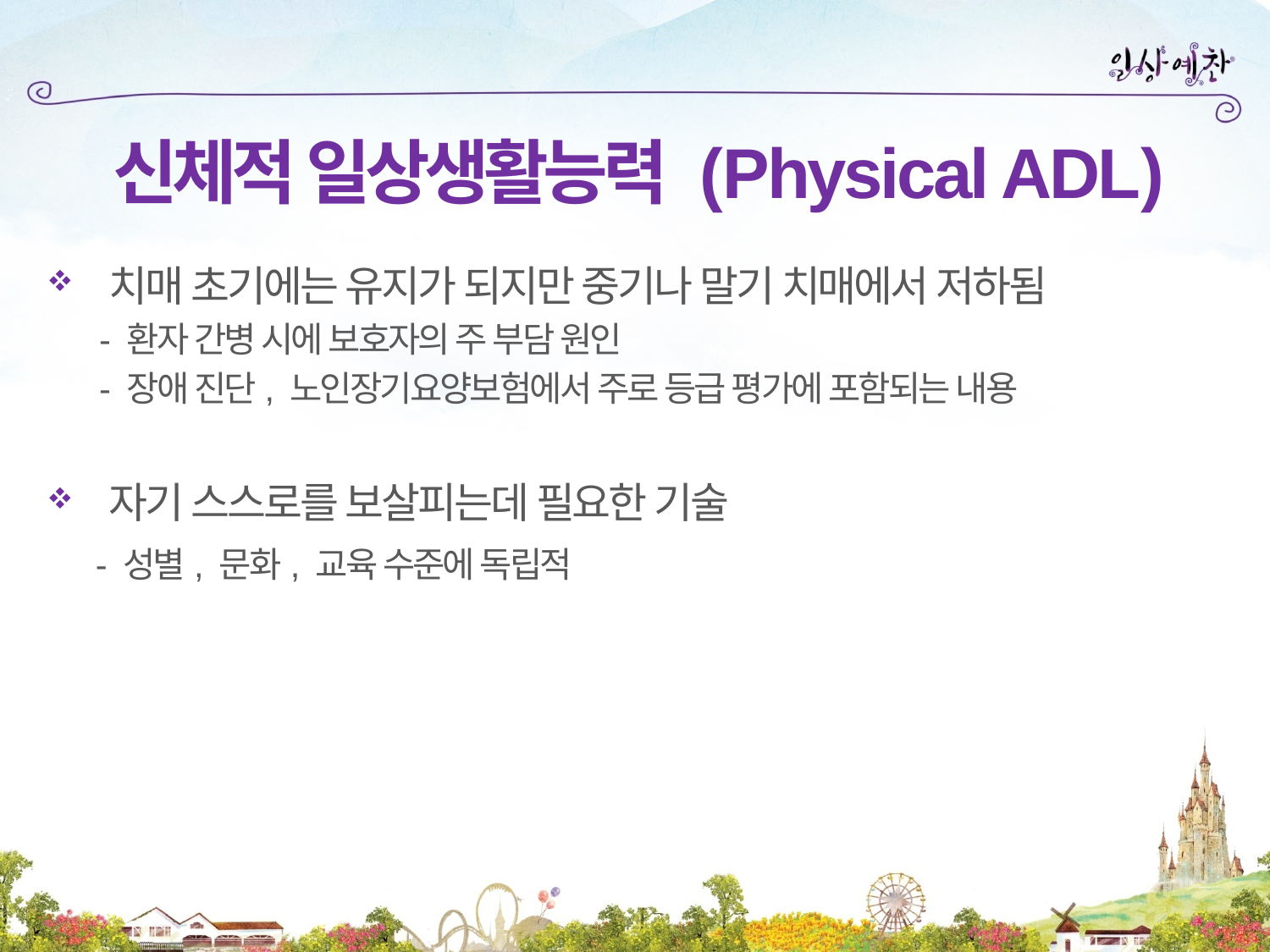

신체적 일상생활능력 (Physical ADL)
치매 초기에는 유지가 되지만 중기나 말기 치매에서 저하됨
       - 환자 간병 시에 보호자의 주 부담 원인
       - 장애 진단, 노인장기요양보험에서 주로 등급 평가에 포함되는 내용

자기 스스로를 보살피는데 필요한 기술
     - 성별, 문화, 교육 수준에 독립적